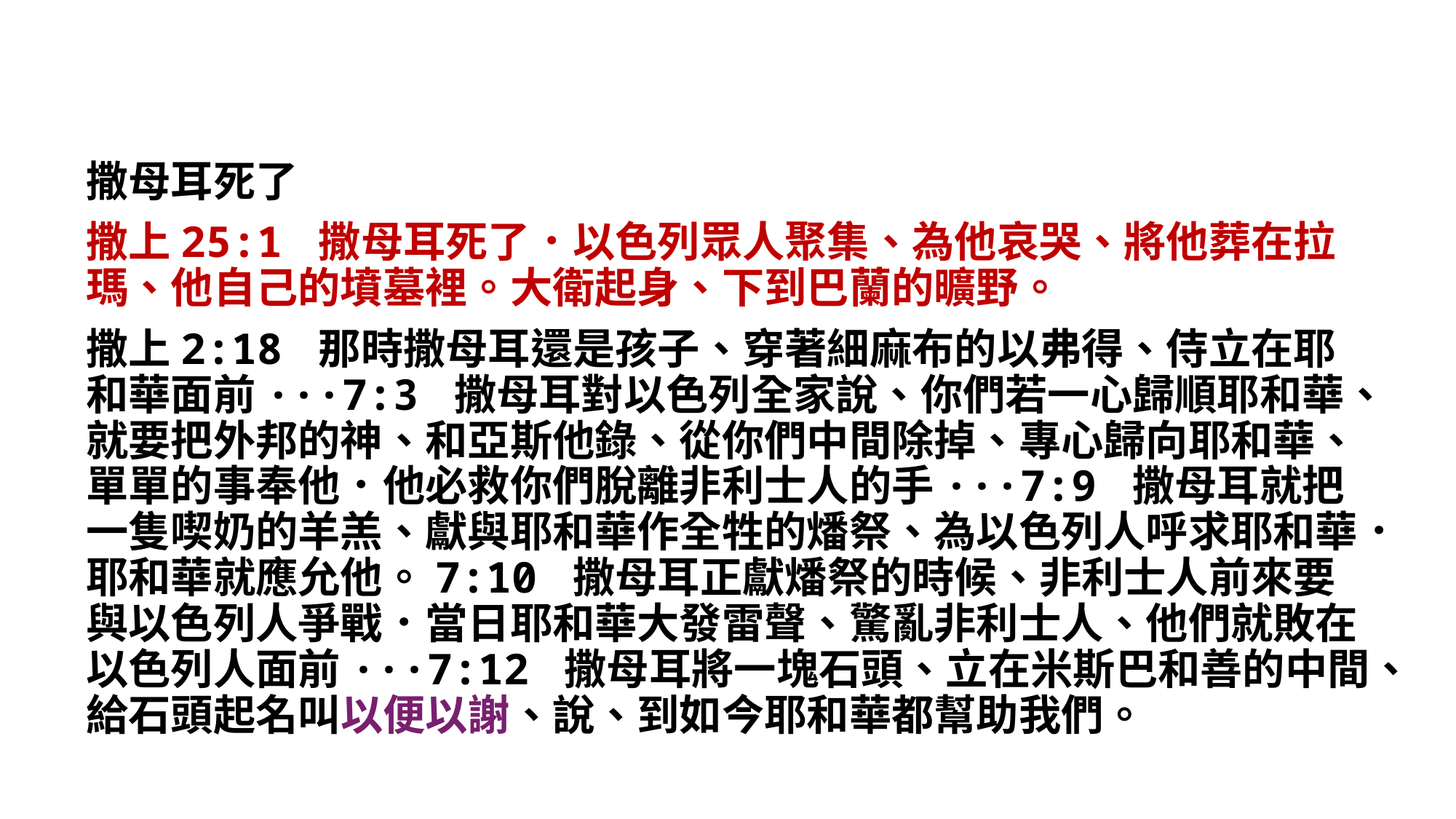

撒母耳死了
撒上25:1 撒母耳死了．以色列眾人聚集、為他哀哭、將他葬在拉瑪、他自己的墳墓裡。大衛起身、下到巴蘭的曠野。
撒上2:18 那時撒母耳還是孩子、穿著細麻布的以弗得、侍立在耶和華面前···7:3 撒母耳對以色列全家說、你們若一心歸順耶和華、就要把外邦的神、和亞斯他錄、從你們中間除掉、專心歸向耶和華、單單的事奉他．他必救你們脫離非利士人的手···7:9 撒母耳就把一隻喫奶的羊羔、獻與耶和華作全牲的燔祭、為以色列人呼求耶和華．耶和華就應允他。7:10 撒母耳正獻燔祭的時候、非利士人前來要與以色列人爭戰．當日耶和華大發雷聲、驚亂非利士人、他們就敗在以色列人面前···7:12 撒母耳將一塊石頭、立在米斯巴和善的中間、給石頭起名叫以便以謝、說、到如今耶和華都幫助我們。